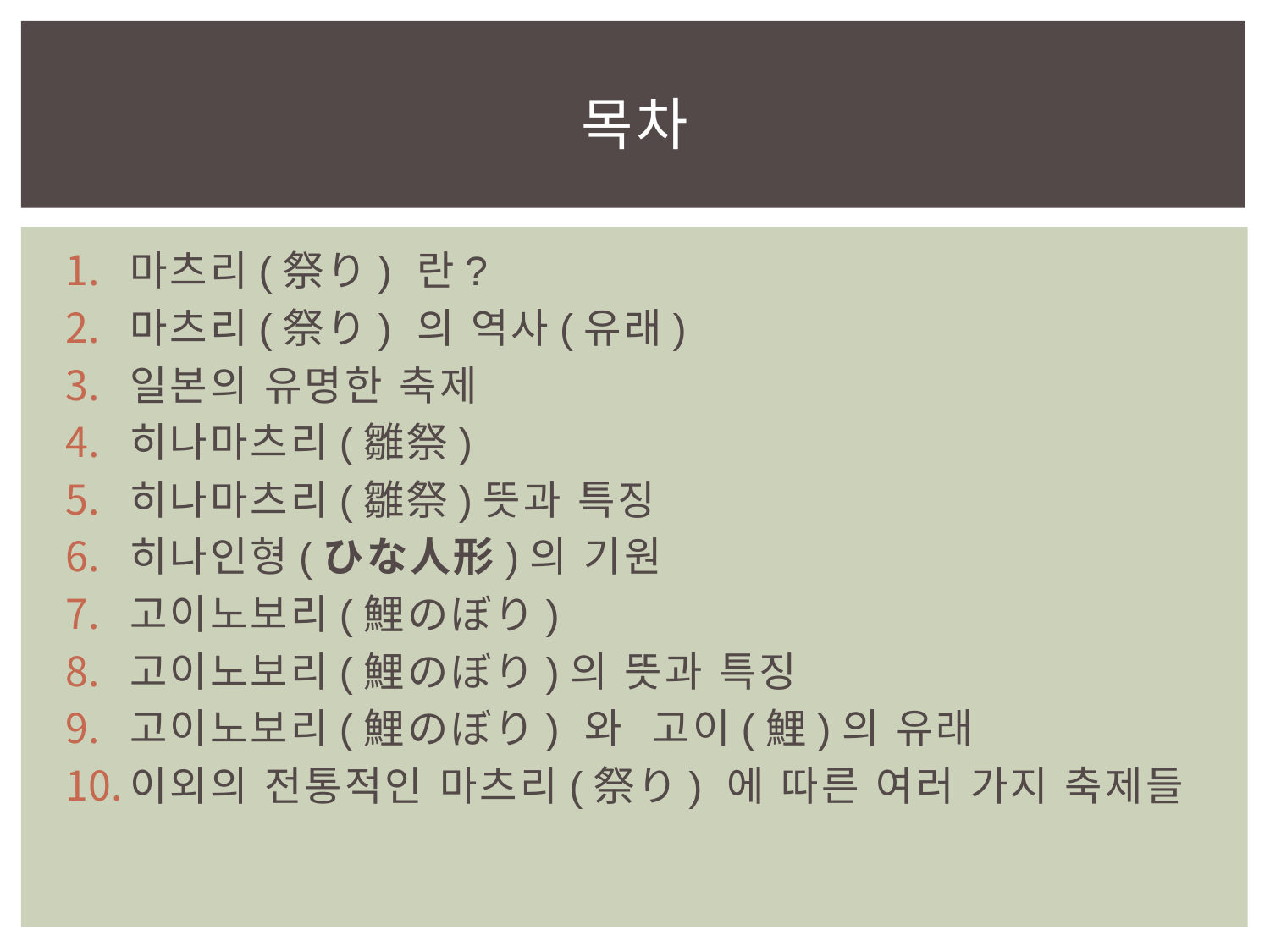

# 목차
마츠리(祭り) 란?
마츠리(祭り) 의 역사(유래)
일본의 유명한 축제
히나마츠리(雛祭)
히나마츠리(雛祭)뜻과 특징
히나인형(ひな人形)의 기원
고이노보리(鯉のぼり)
고이노보리(鯉のぼり)의 뜻과 특징
고이노보리(鯉のぼり) 와  고이(鯉)의 유래
이외의 전통적인 마츠리(祭り) 에 따른 여러 가지 축제들